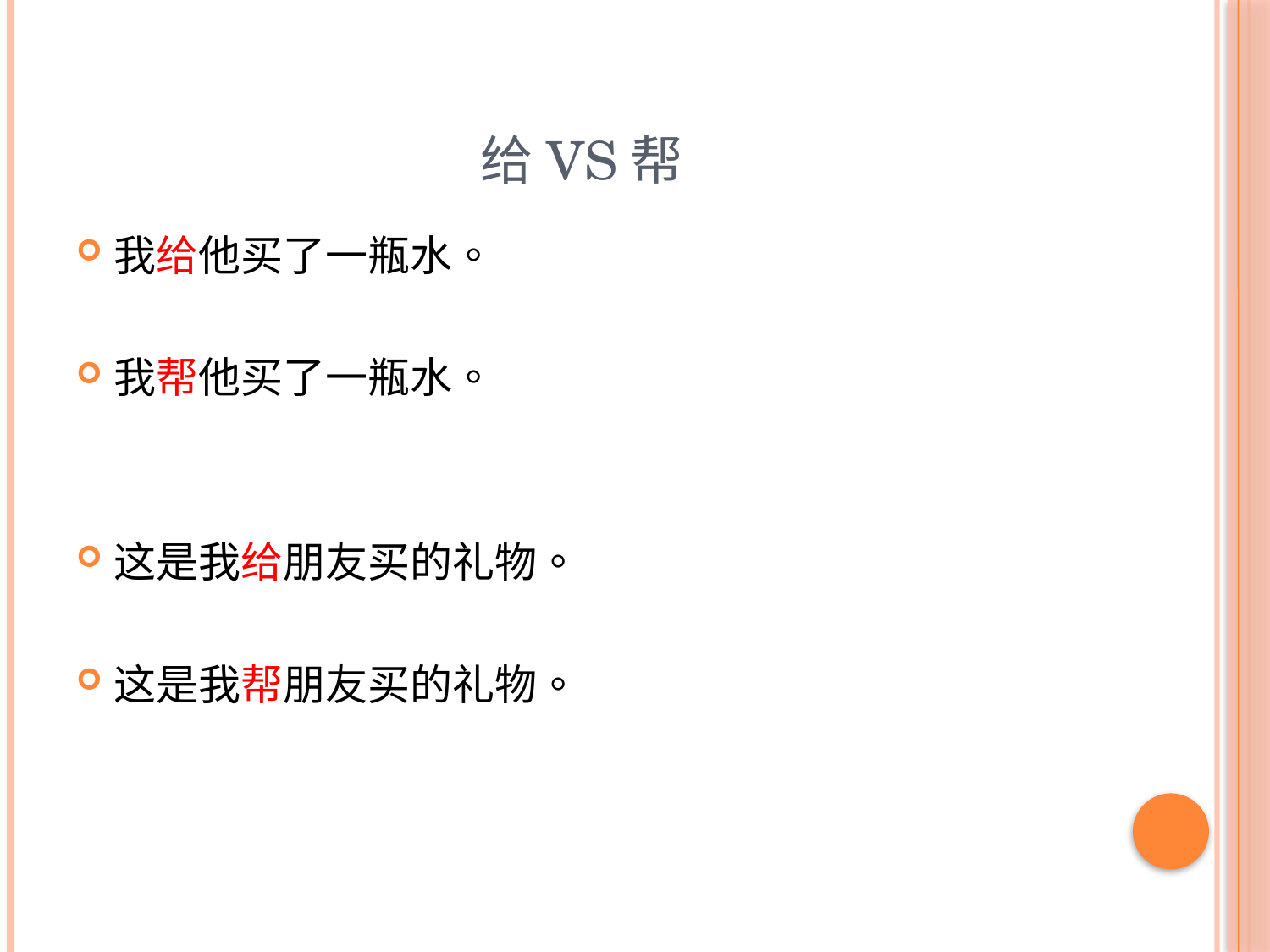

# 给VS帮
我给他买了一瓶水。

我帮他买了一瓶水。

这是我给朋友买的礼物。

这是我帮朋友买的礼物。